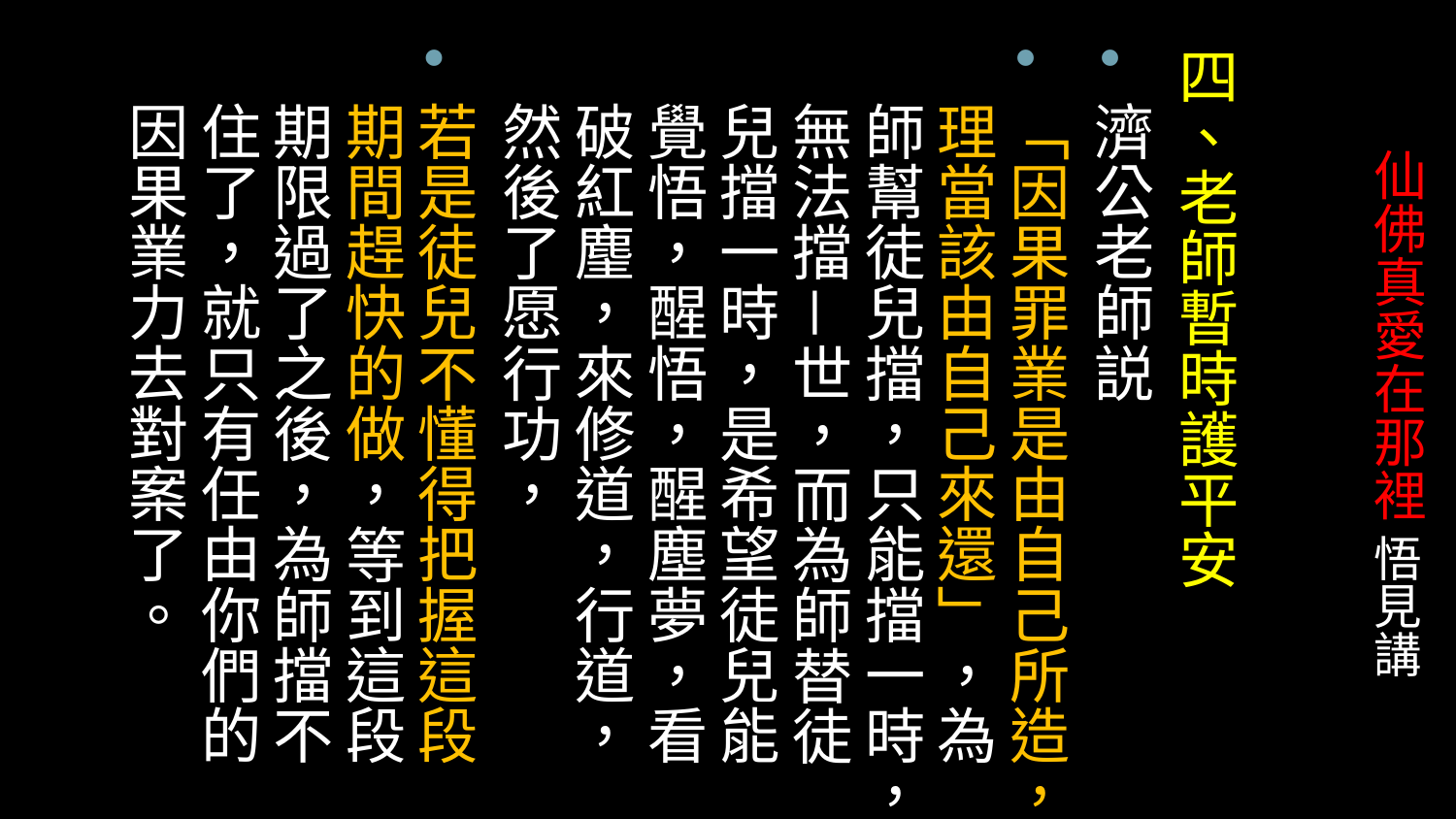

四、老師暫時護平安
濟公老師説
「因果罪業是由自己所造，理當該由自己來還」，為師幫徒兒擋，只能擋一時，無法擋－世，而為師替徒兒擋一時，是希望徒兒能覺悟，醒悟，醒塵夢，看破紅麈，來修道，行道，然後了愿行功，
若是徒兒不懂得把握這段期間趕快的做，等到這段期限過了之後，為師擋不住了，就只有任由你們的因果業力去對案了。

# 仙佛真愛在那裡 悟見講